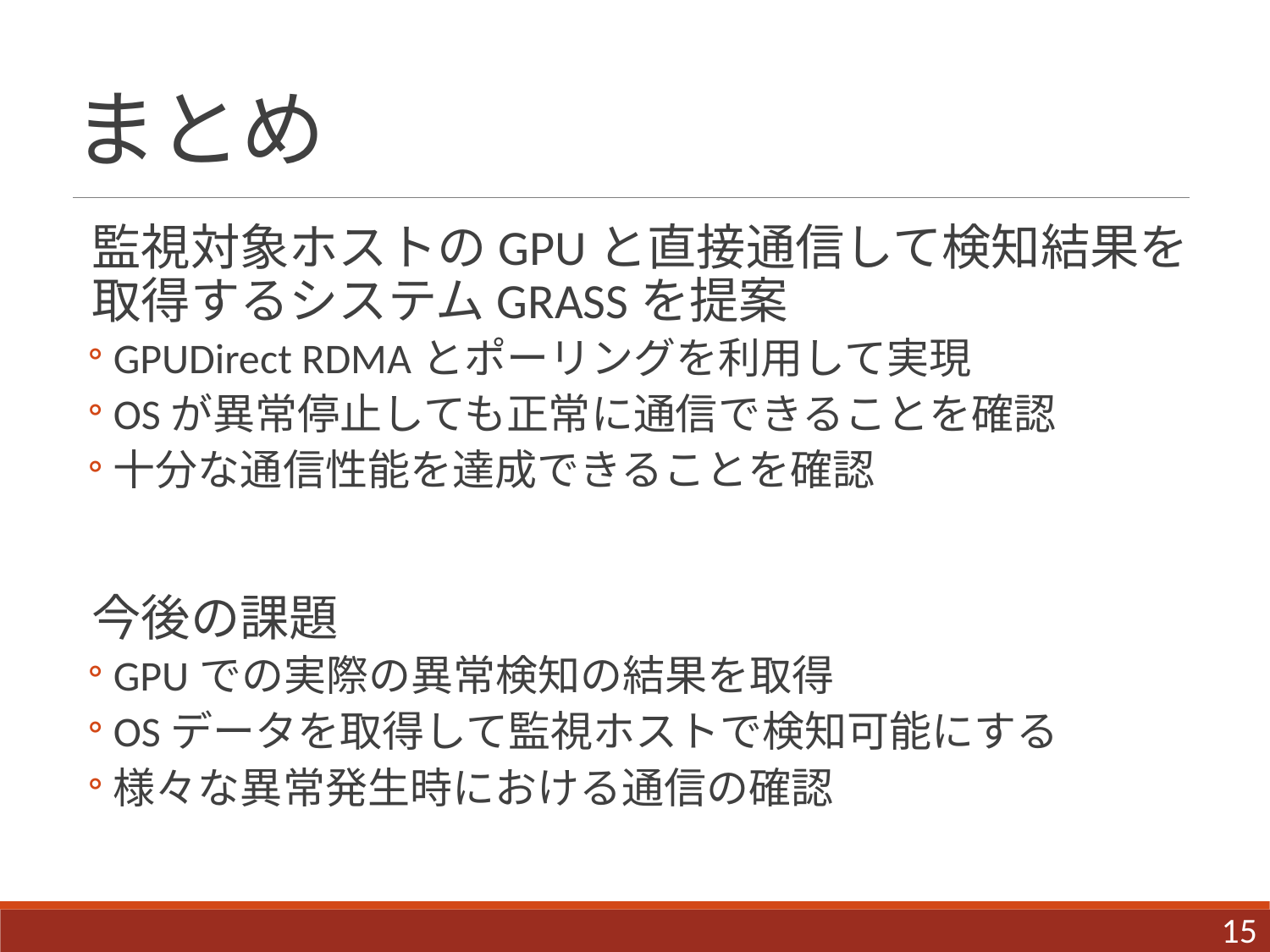

# まとめ
監視対象ホストのGPUと直接通信して検知結果を取得するシステムGRASSを提案
GPUDirect RDMAとポーリングを利用して実現
OSが異常停止しても正常に通信できることを確認
十分な通信性能を達成できることを確認

今後の課題
GPUでの実際の異常検知の結果を取得
OSデータを取得して監視ホストで検知可能にする
様々な異常発生時における通信の確認
15